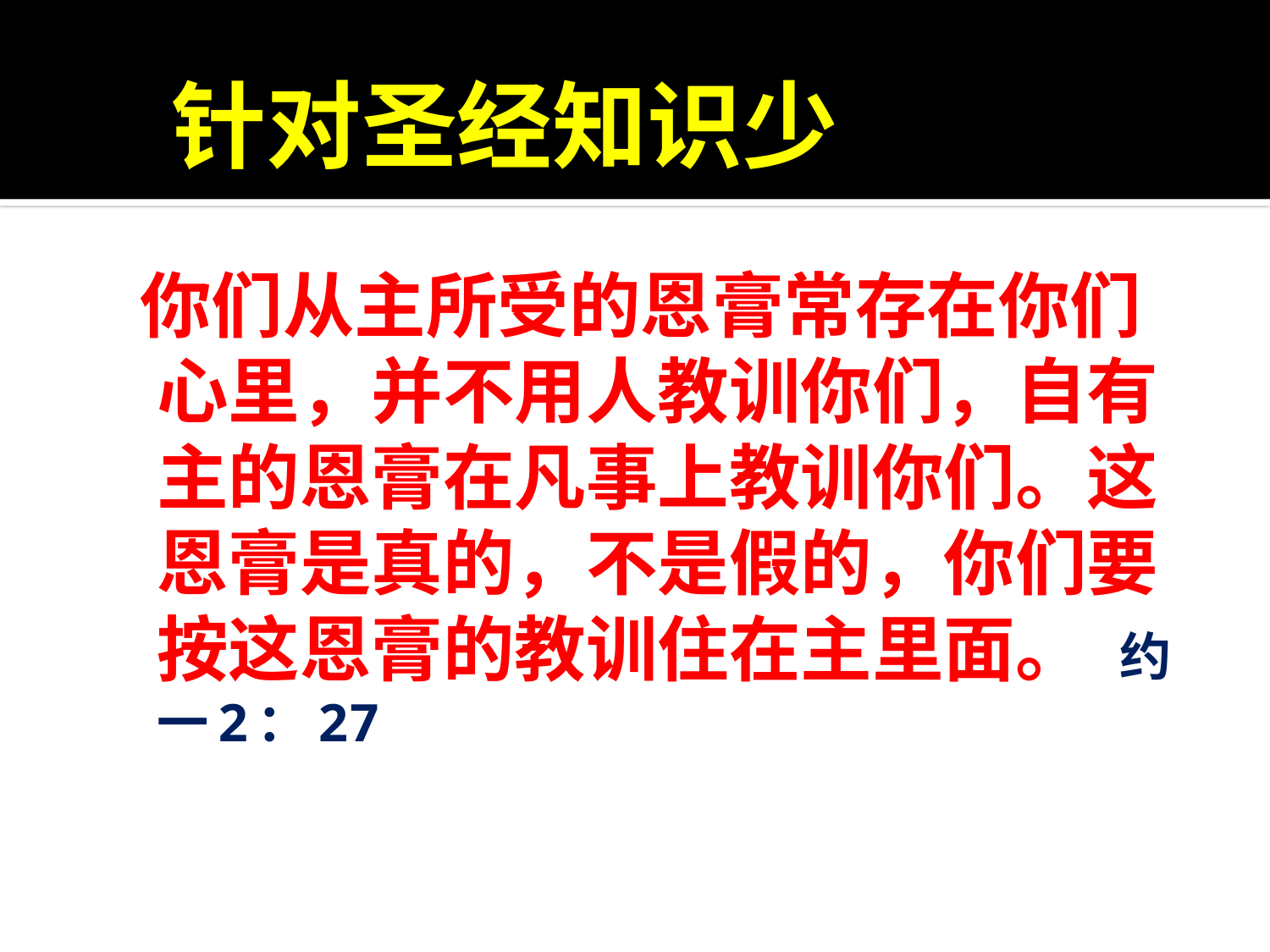

针对圣经知识少
 你们从主所受的恩膏常存在你们心里，并不用人教训你们，自有主的恩膏在凡事上教训你们。这恩膏是真的，不是假的，你们要按这恩膏的教训住在主里面。  约一2：27